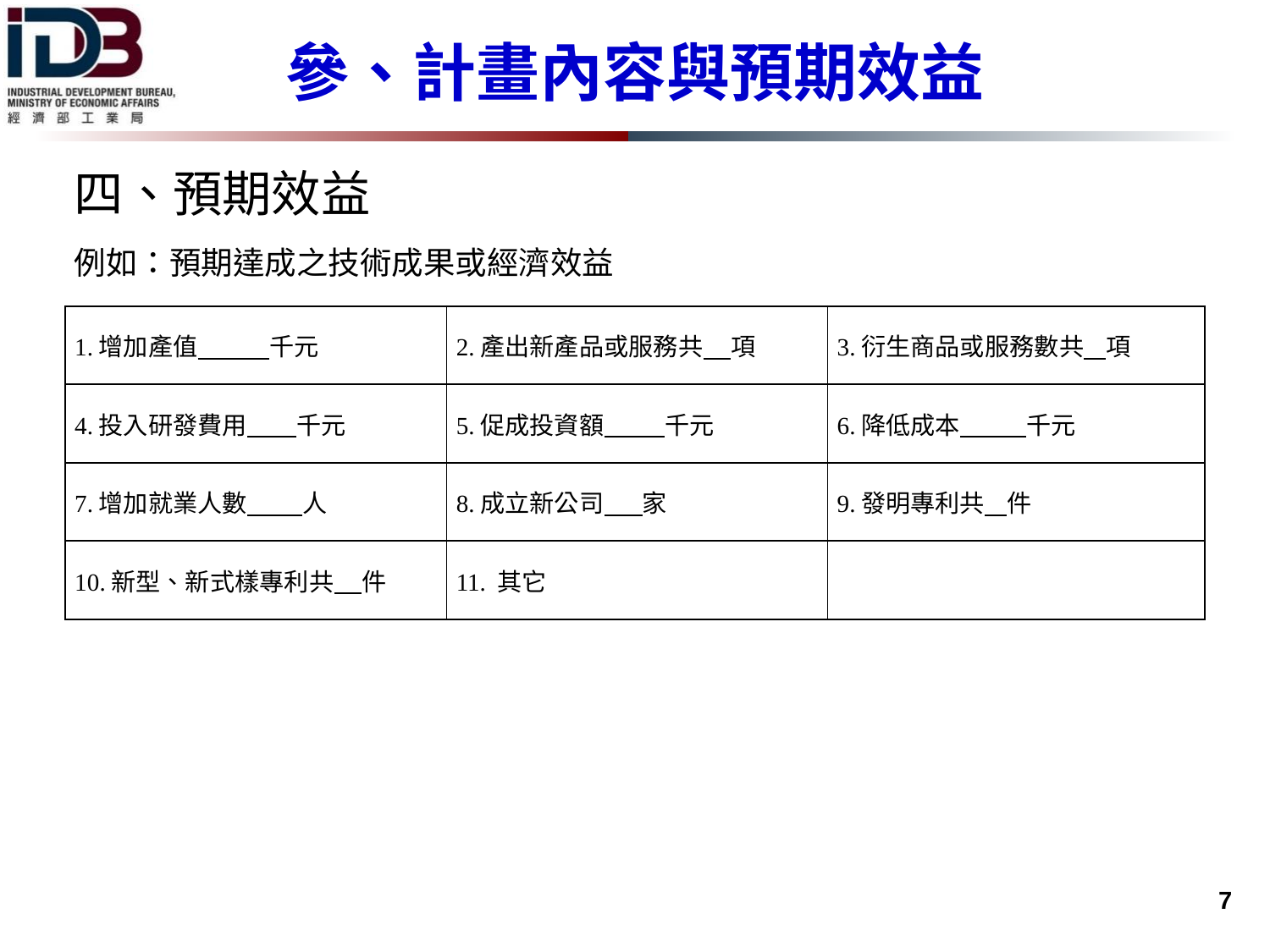

參、計畫內容與預期效益
四、預期效益
例如：預期達成之技術成果或經濟效益
| 1.增加產值 千元 | 2.產出新產品或服務共 項 | 3.衍生商品或服務數共 項 |
| --- | --- | --- |
| 4.投入研發費用 千元 | 5.促成投資額 千元 | 6.降低成本 千元 |
| 7.增加就業人數 人 | 8.成立新公司 家 | 9.發明專利共 件 |
| 10.新型、新式樣專利共 件 | 11. 其它 |  |
 7